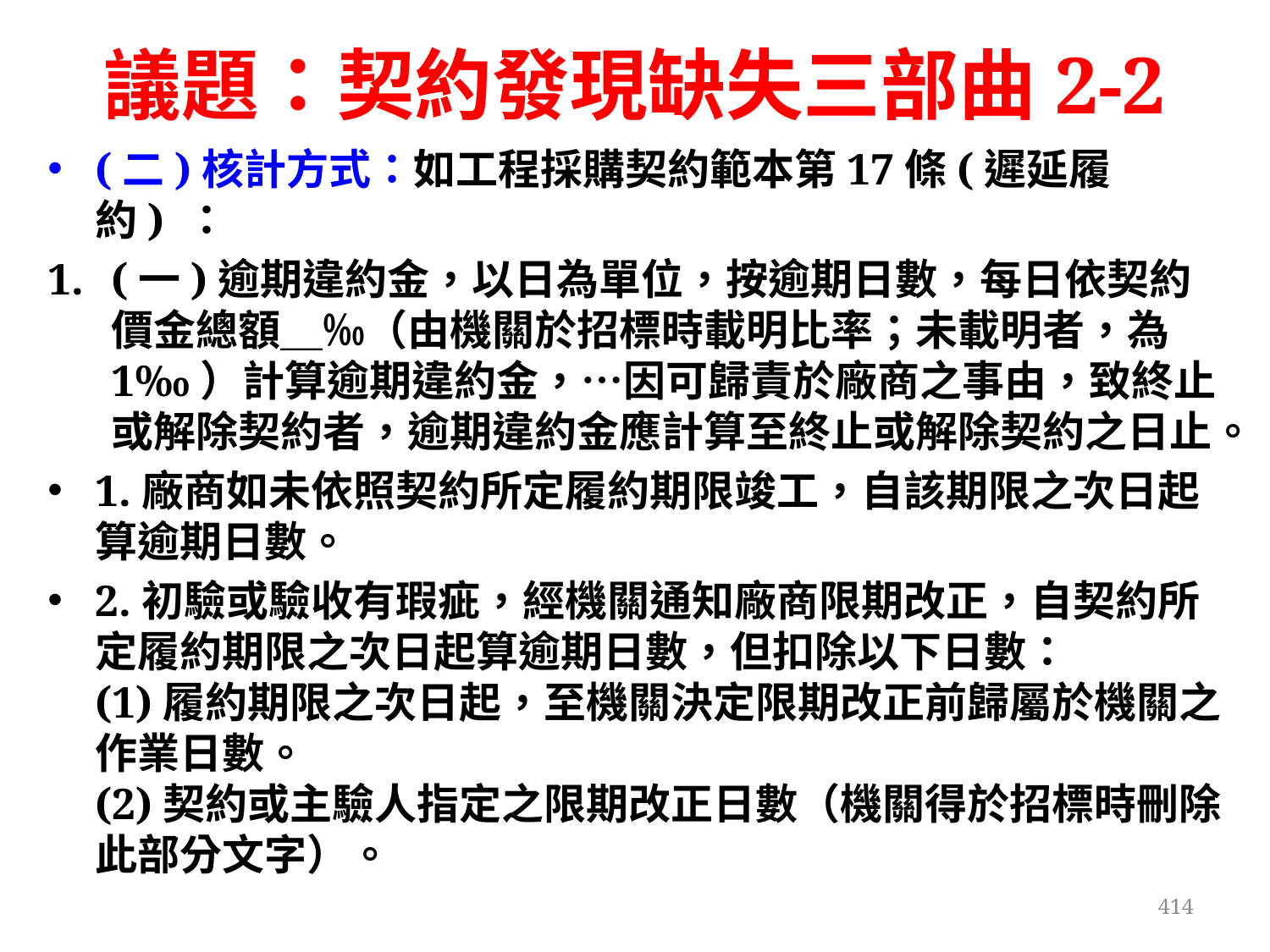

議題：契約發現缺失三部曲2-2
(二)核計方式：如工程採購契約範本第17條(遲延履約) ：
(一)逾期違約金，以日為單位，按逾期日數，每日依契約價金總額＿‰（由機關於招標時載明比率；未載明者，為1‰）計算逾期違約金，…因可歸責於廠商之事由，致終止或解除契約者，逾期違約金應計算至終止或解除契約之日止。
1.廠商如未依照契約所定履約期限竣工，自該期限之次日起算逾期日數。
2.初驗或驗收有瑕疵，經機關通知廠商限期改正，自契約所定履約期限之次日起算逾期日數，但扣除以下日數：
(1)履約期限之次日起，至機關決定限期改正前歸屬於機關之作業日數。
(2)契約或主驗人指定之限期改正日數（機關得於招標時刪除此部分文字）。
414